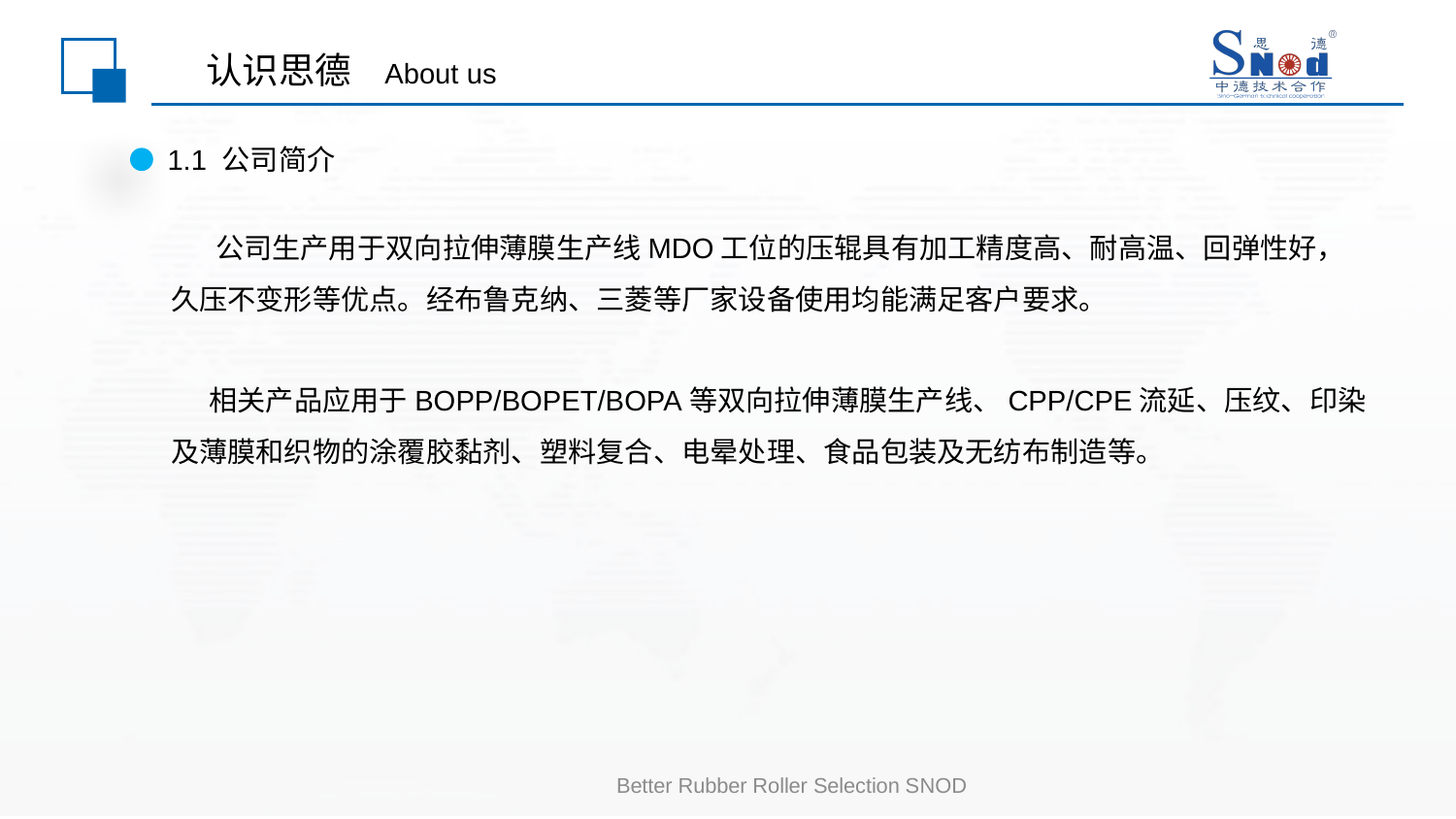

# 认识思德   About us
1.1 公司简介

      公司生产用于双向拉伸薄膜生产线MDO工位的压辊具有加工精度高、耐高温、回弹性好，久压不变形等优点。经布鲁克纳、三菱等厂家设备使用均能满足客户要求。

     相关产品应用于BOPP/BOPET/BOPA等双向拉伸薄膜生产线、CPP/CPE流延、压纹、印染及薄膜和织物的涂覆胶黏剂、塑料复合、电晕处理、食品包装及无纺布制造等。

7
Better Rubber Roller Selection SNOD